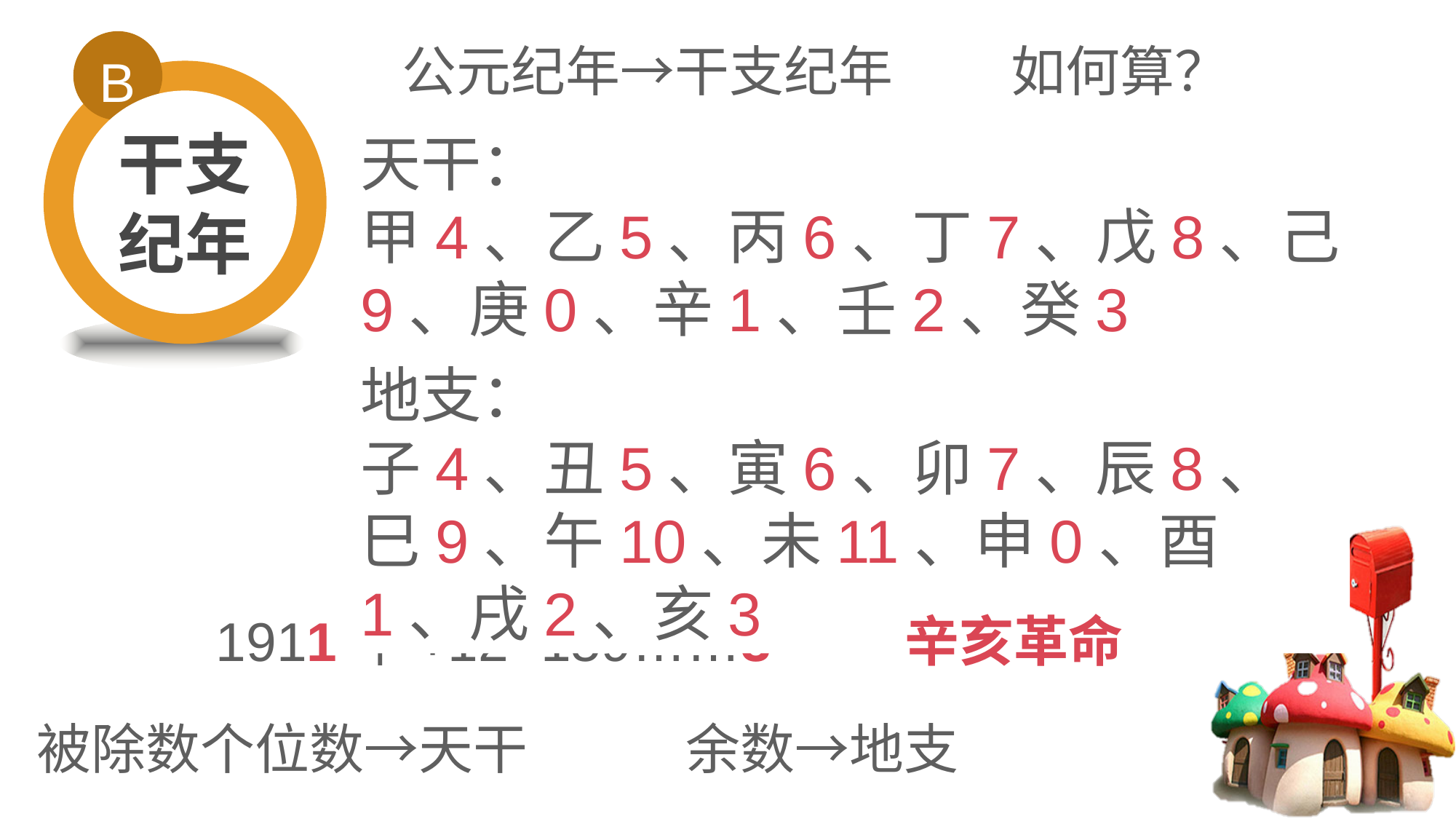

公元纪年→干支纪年
如何算？
B

干支
纪年

天干：
甲4、乙5、丙6、丁7、戊8、己9、庚0、辛1、壬2、癸3
地支：
子4、丑5、寅6、卯7、辰8、巳9、午10、未11、申0、酉1、戌2、亥3
1911年÷12=159……3
辛亥革命
被除数个位数→天干             余数→地支
20